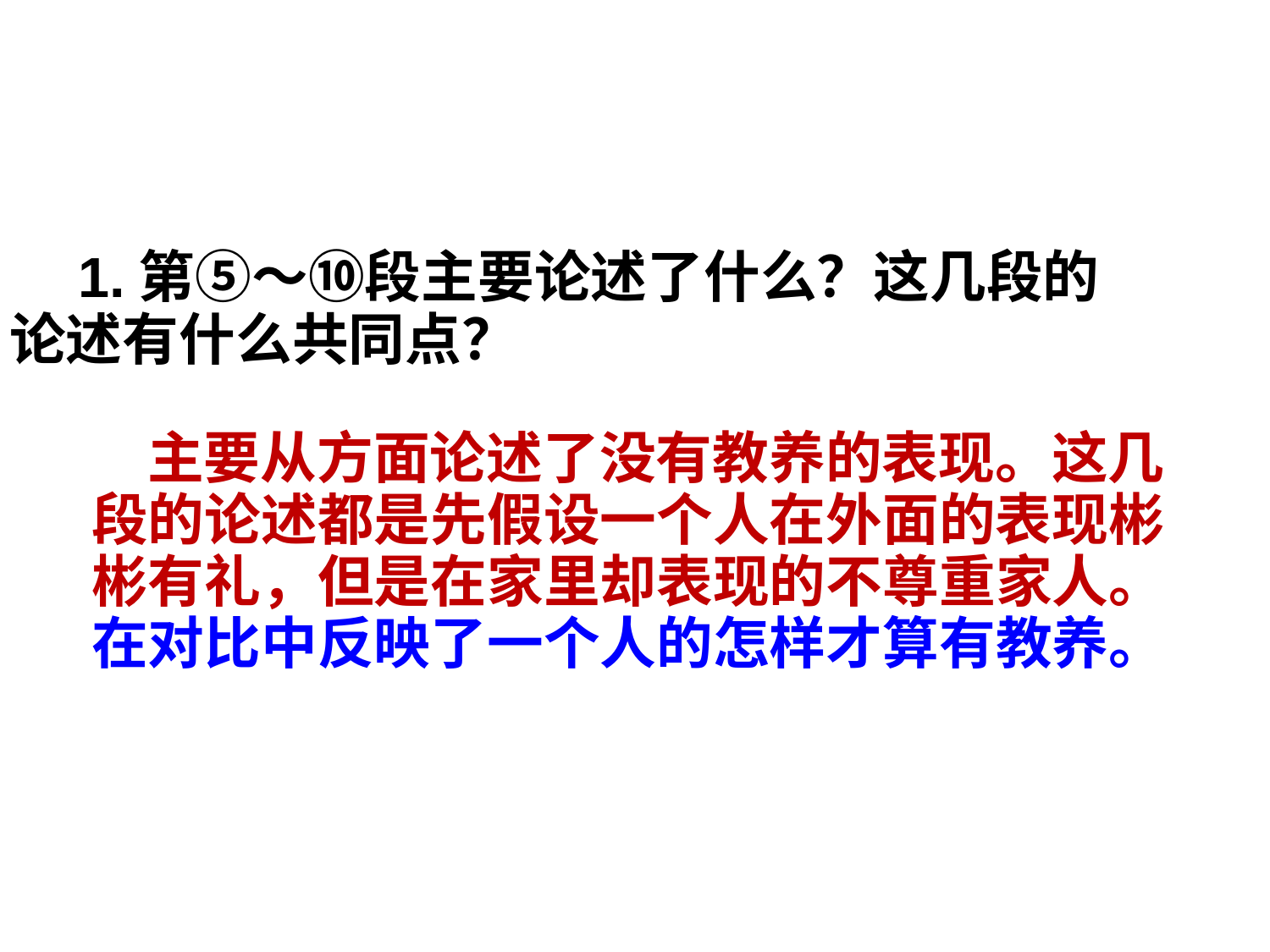

1.第⑤～⑩段主要论述了什么？这几段的论述有什么共同点？
    主要从方面论述了没有教养的表现。这几段的论述都是先假设一个人在外面的表现彬彬有礼，但是在家里却表现的不尊重家人。在对比中反映了一个人的怎样才算有教养。